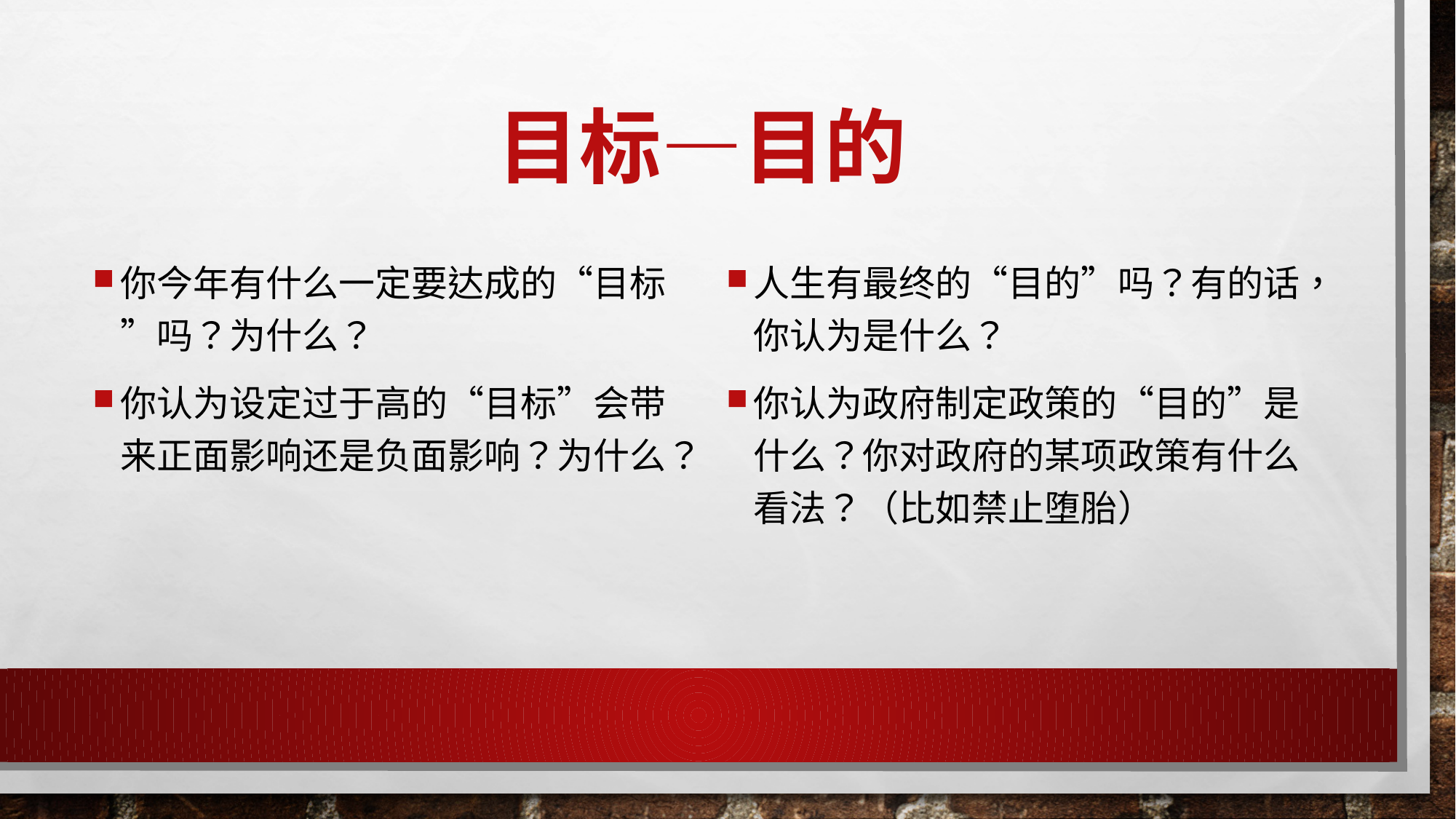

# 目标—目的
你今年有什么一定要达成的“目标”吗？为什么？
你认为设定过于高的“目标”会带来正面影响还是负面影响？为什么？
人生有最终的“目的”吗？有的话，你认为是什么？
你认为政府制定政策的“目的”是什么？你对政府的某项政策有什么看法？（比如禁止堕胎）